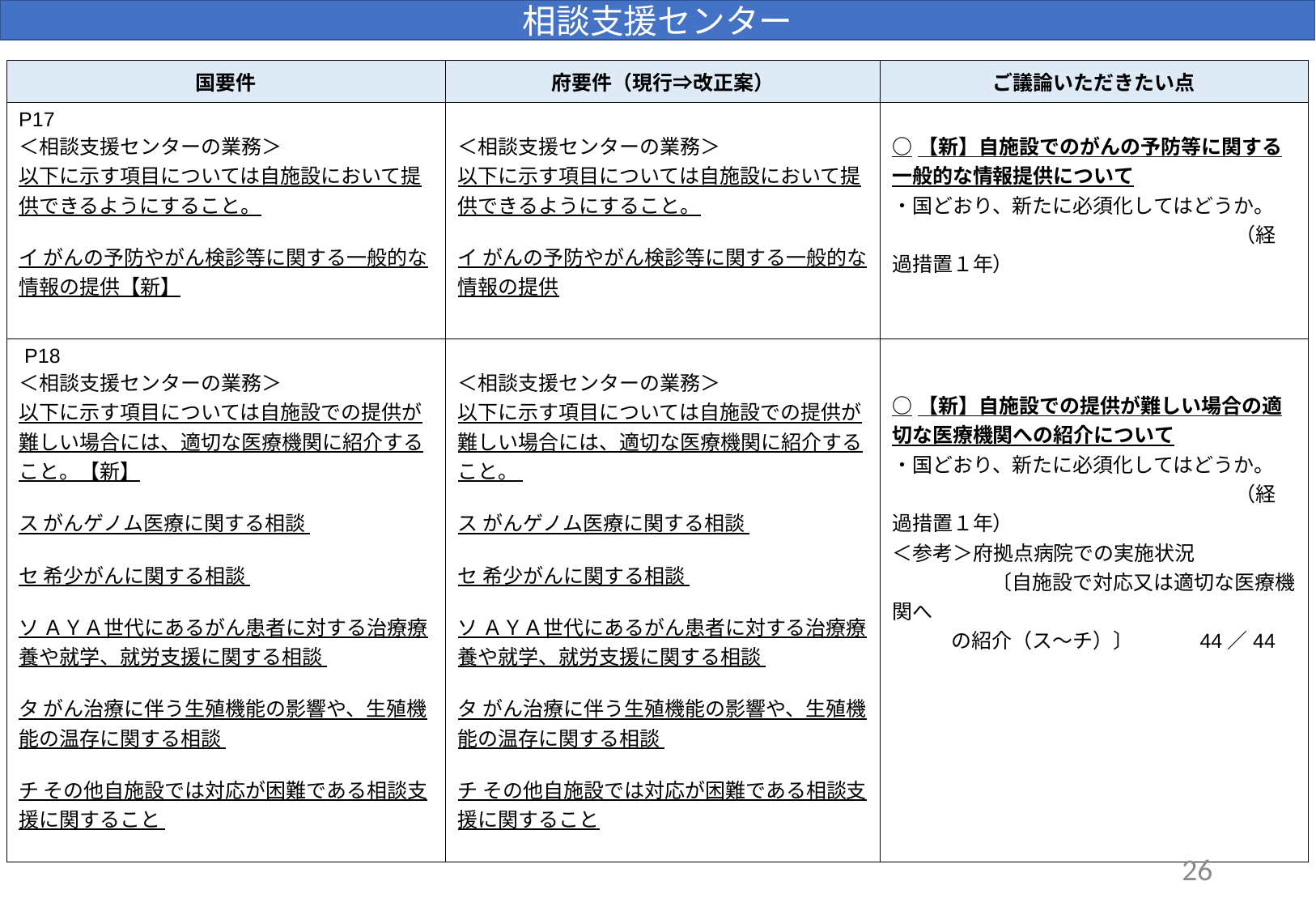

相談支援センター
| 国要件 | 府要件（現行⇒改正案） | ご議論いただきたい点 |
| --- | --- | --- |
| P17 ＜相談支援センターの業務＞ 以下に示す項目については自施設において提供できるようにすること。 イ がんの予防やがん検診等に関する一般的な情報の提供【新】 | ＜相談支援センターの業務＞ 以下に示す項目については自施設において提供できるようにすること。 イ がんの予防やがん検診等に関する一般的な情報の提供 | ○【新】自施設でのがんの予防等に関する一般的な情報提供について ・国どおり、新たに必須化してはどうか。 　　　　　　　　　　　　　　　　　（経過措置１年） |
| P18 ＜相談支援センターの業務＞ 以下に示す項目については自施設での提供が難しい場合には、適切な医療機関に紹介すること。【新】   ス がんゲノム医療に関する相談   セ 希少がんに関する相談 ソ ＡＹＡ世代にあるがん患者に対する治療療養や就学、就労支援に関する相談   タ がん治療に伴う生殖機能の影響や、生殖機能の温存に関する相談   チ その他自施設では対応が困難である相談支援に関すること | ＜相談支援センターの業務＞ 以下に示す項目については自施設での提供が難しい場合には、適切な医療機関に紹介すること。   ス がんゲノム医療に関する相談   セ 希少がんに関する相談 ソ ＡＹＡ世代にあるがん患者に対する治療療養や就学、就労支援に関する相談   タ がん治療に伴う生殖機能の影響や、生殖機能の温存に関する相談   チ その他自施設では対応が困難である相談支援に関すること | ○【新】自施設での提供が難しい場合の適切な医療機関への紹介について ・国どおり、新たに必須化してはどうか。 　　　　　　　　　　　　　　　　　（経過措置１年） ＜参考＞府拠点病院での実施状況 　　　　 〔自施設で対応又は適切な医療機関へ の紹介（ス～チ）〕　　　44／44 |
26